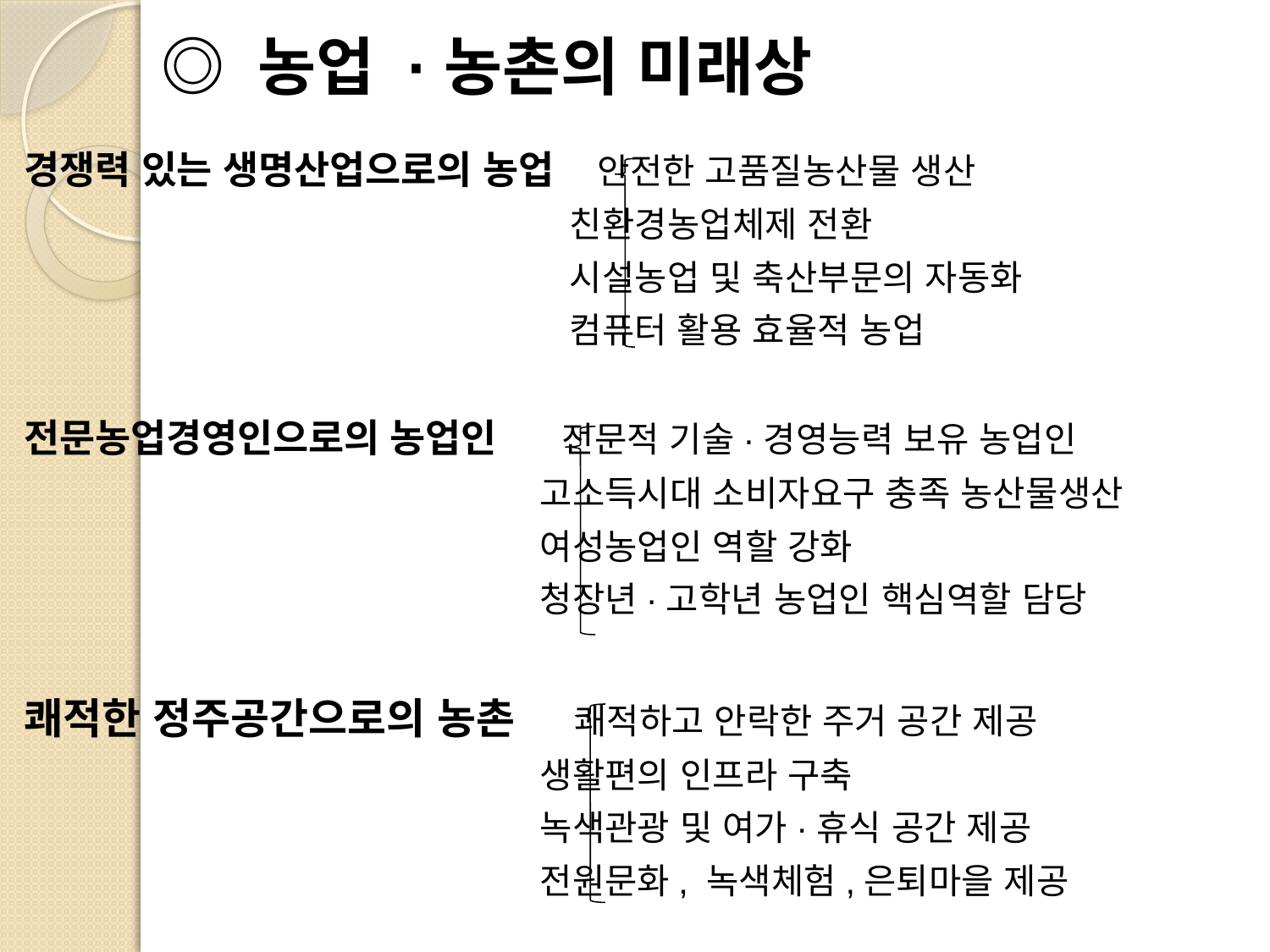

# ◎ 농업 ·농촌의 미래상
경쟁력 있는 생명산업으로의 농업    안전한 고품질농산물 생산
                                                      친환경농업체제 전환
                                                      시설농업 및 축산부문의 자동화
                                                      컴퓨터 활용 효율적 농업

전문농업경영인으로의 농업인      전문적 기술·경영능력 보유 농업인
                                                   고소득시대 소비자요구 충족 농산물생산
                                                   여성농업인 역할 강화
                                                   청장년·고학년 농업인 핵심역할 담당

쾌적한 정주공간으로의 농촌     쾌적하고 안락한 주거 공간 제공
                                                   생활편의 인프라 구축
                                                   녹색관광 및 여가·휴식 공간 제공
                                                   전원문화, 녹색체험,은퇴마을 제공